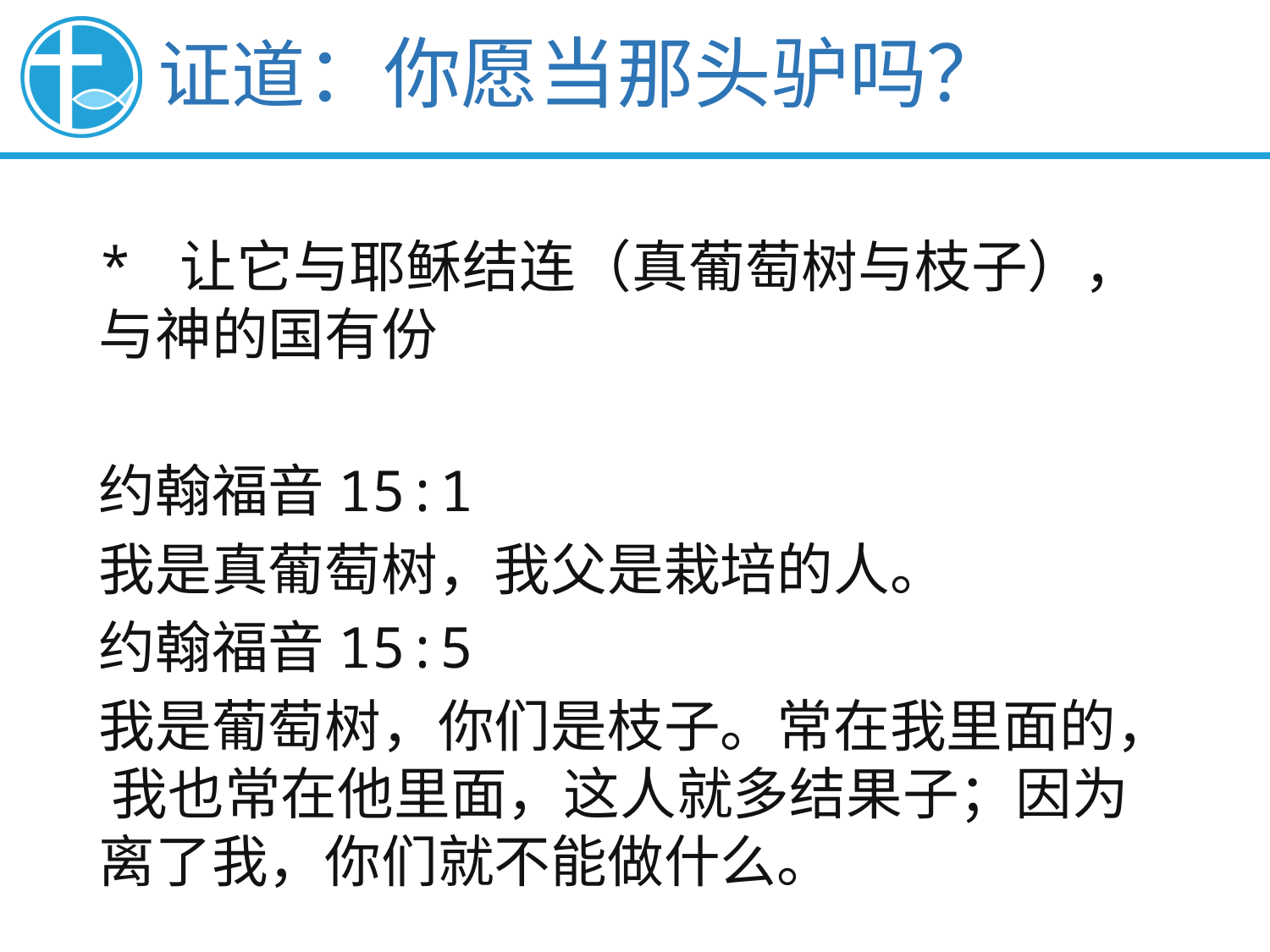

证道：你愿当那头驴吗？
* 让它与耶稣结连（真葡萄树与枝子），与神的国有份

约翰福音15:1
我是真葡萄树，我父是栽培的人。
约翰福音15:5
我是葡萄树，你们是枝子。常在我里面的， 我也常在他里面，这人就多结果子；因为离了我，你们就不能做什么。